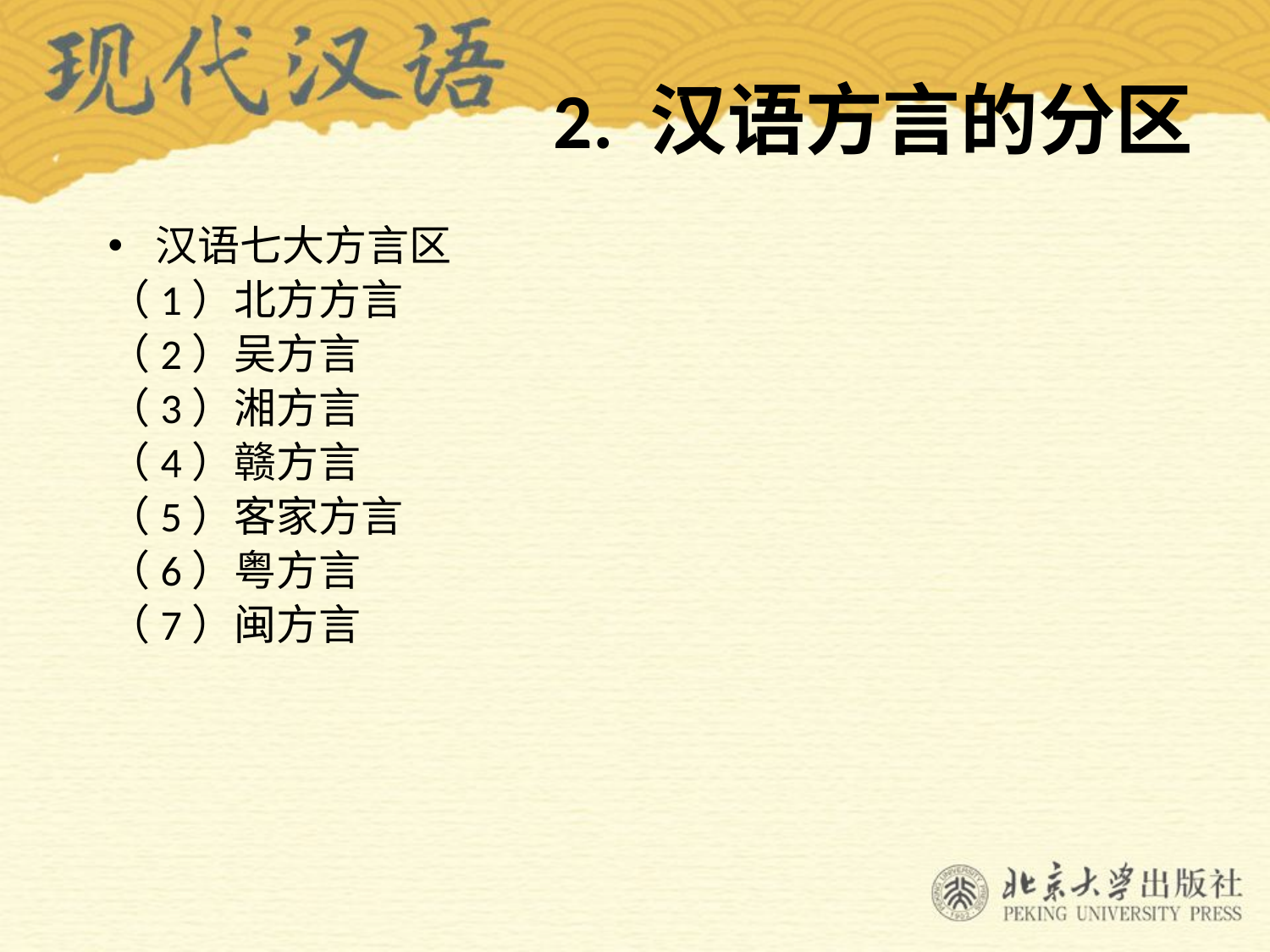

# 2. 汉语方言的分区
汉语七大方言区
（1）北方方言
（2）吴方言
（3）湘方言
（4）赣方言
（5）客家方言
（6）粤方言
（7）闽方言